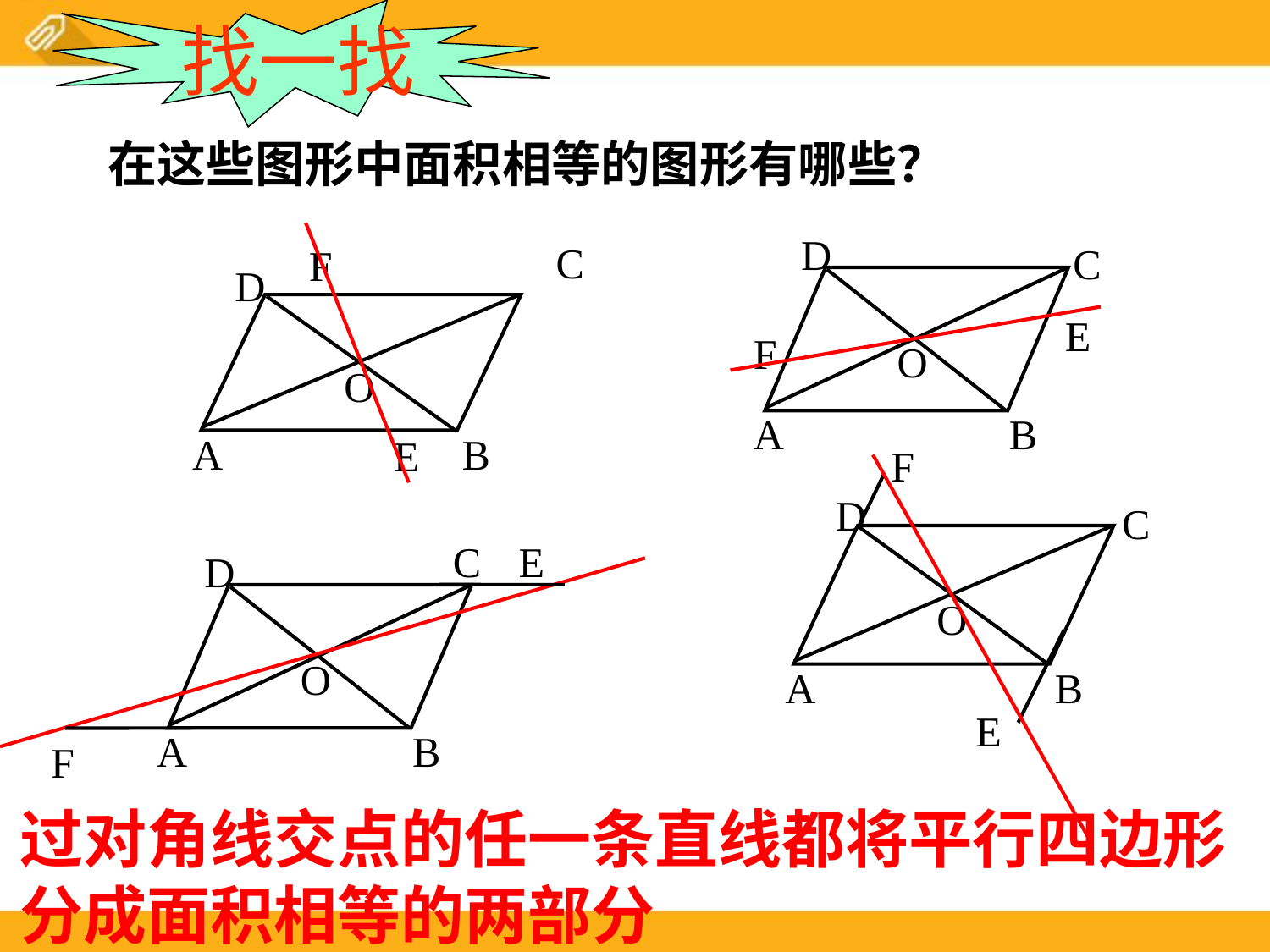

找一找
在这些图形中面积相等的图形有哪些？
D
C

E

F
O
A
B
C
F
D

O
A
B
E

F

D
C

O

A
B
E

C
E
D

O
A
B

F

过对角线交点的任一条直线都将平行四边形分成面积相等的两部分